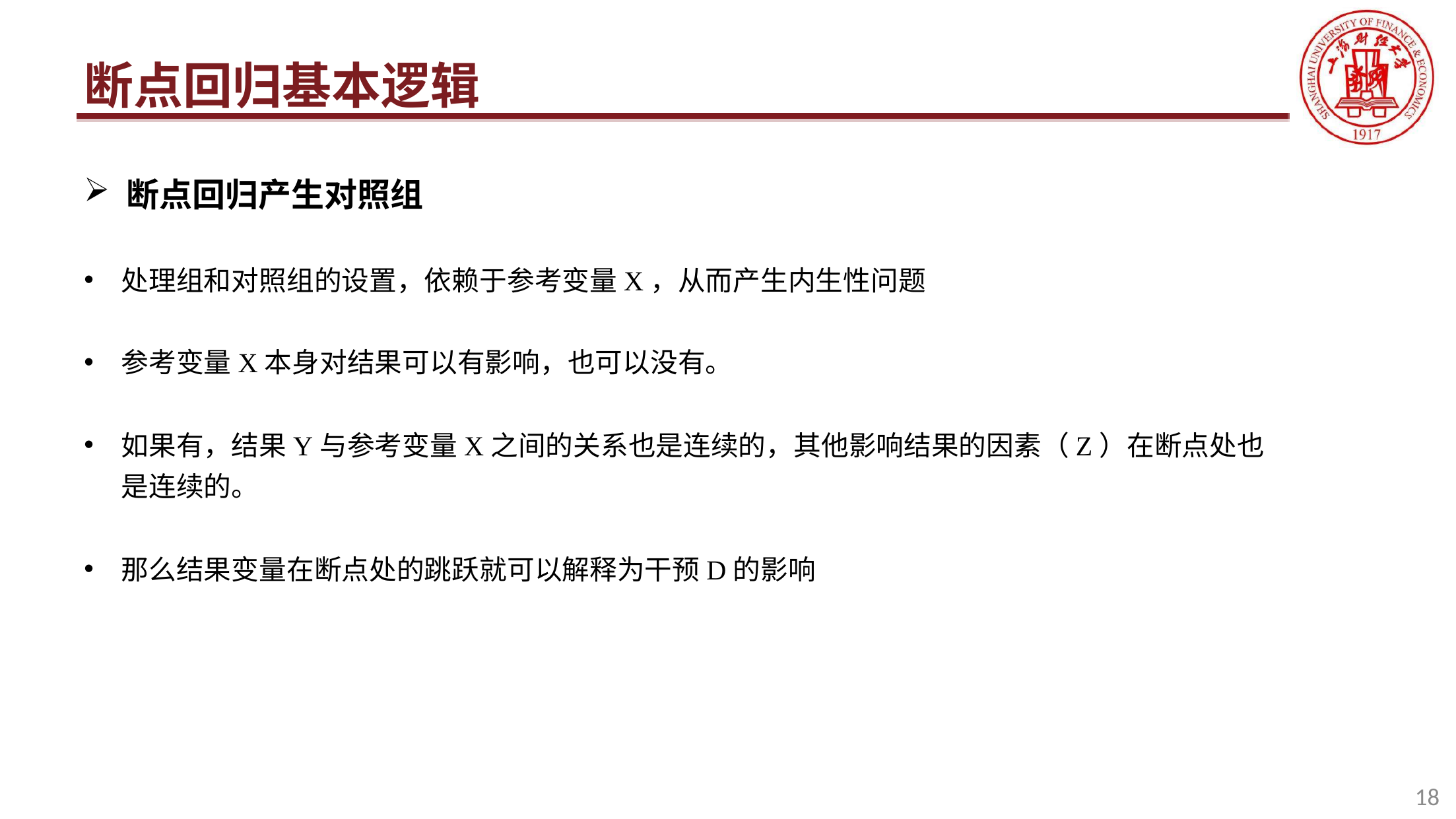

# 断点回归基本逻辑
断点回归产生对照组

处理组和对照组的设置，依赖于参考变量X，从而产生内生性问题

参考变量X本身对结果可以有影响，也可以没有。

如果有，结果Y与参考变量X之间的关系也是连续的，其他影响结果的因素（Z）在断点处也是连续的。

那么结果变量在断点处的跳跃就可以解释为干预D的影响

18